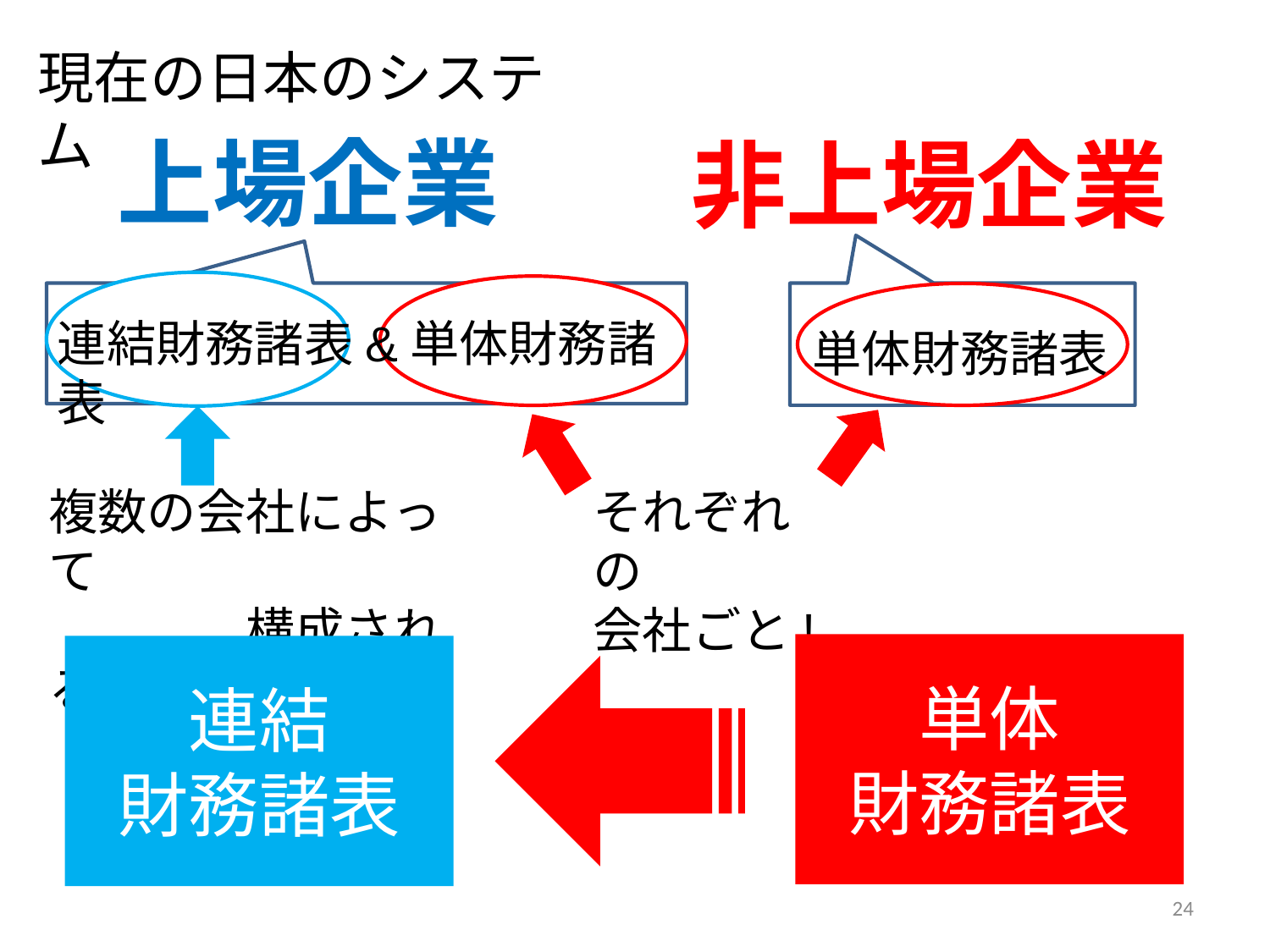

現在の日本のシステム
上場企業
非上場企業

単体財務諸表
連結財務諸表&単体財務諸表

それぞれの
会社ごと!
複数の会社によって
　　　　構成される!
単体
財務諸表
連結
財務諸表

24